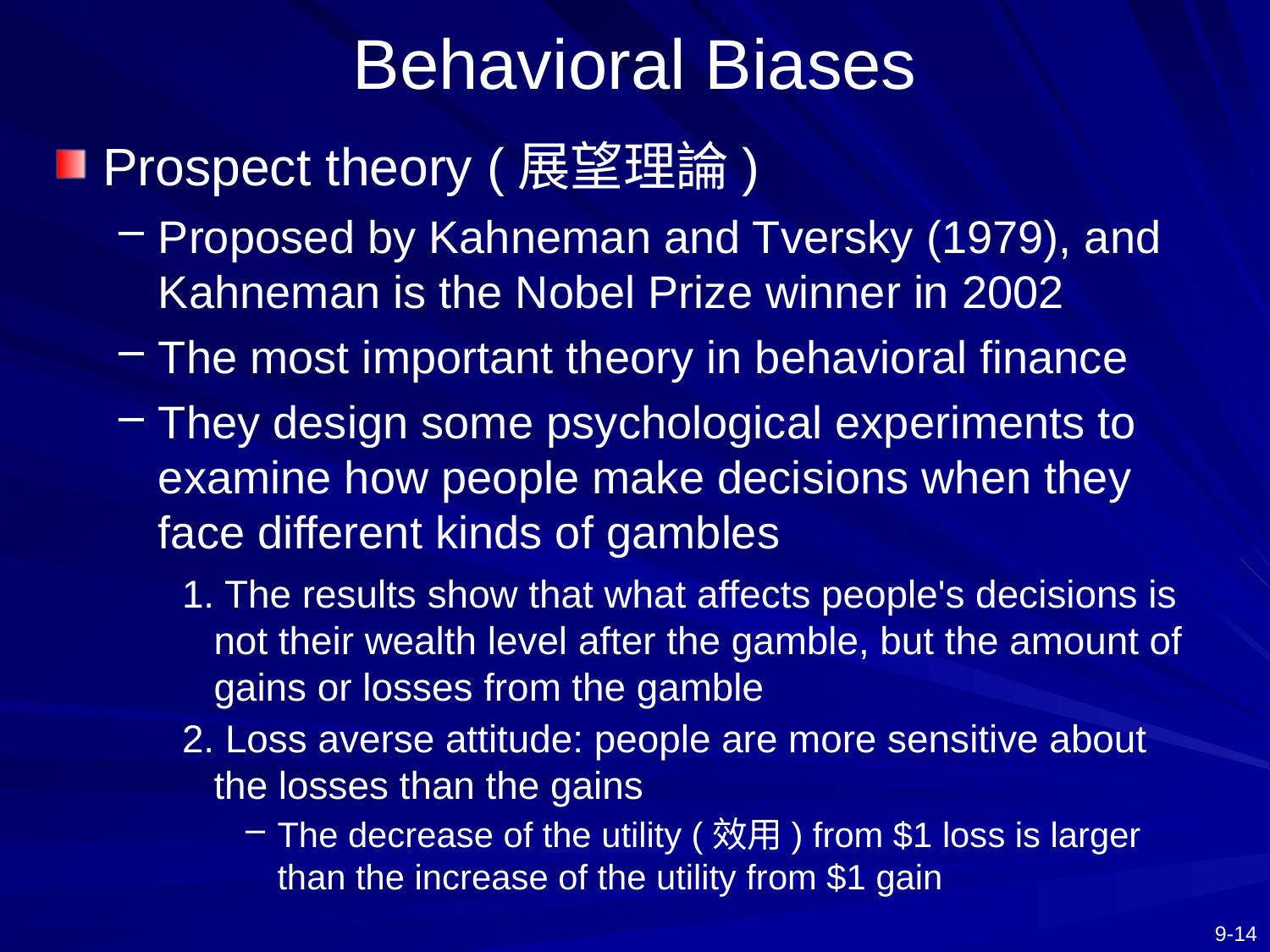

# Behavioral Biases
Prospect theory (展望理論)
Proposed by Kahneman and Tversky (1979), and Kahneman is the Nobel Prize winner in 2002
The most important theory in behavioral finance
They design some psychological experiments to examine how people make decisions when they face different kinds of gambles
1. The results show that what affects people's decisions is not their wealth level after the gamble, but the amount of gains or losses from the gamble
2. Loss averse attitude: people are more sensitive about the losses than the gains
The decrease of the utility (效用) from $1 loss is larger than the increase of the utility from $1 gain